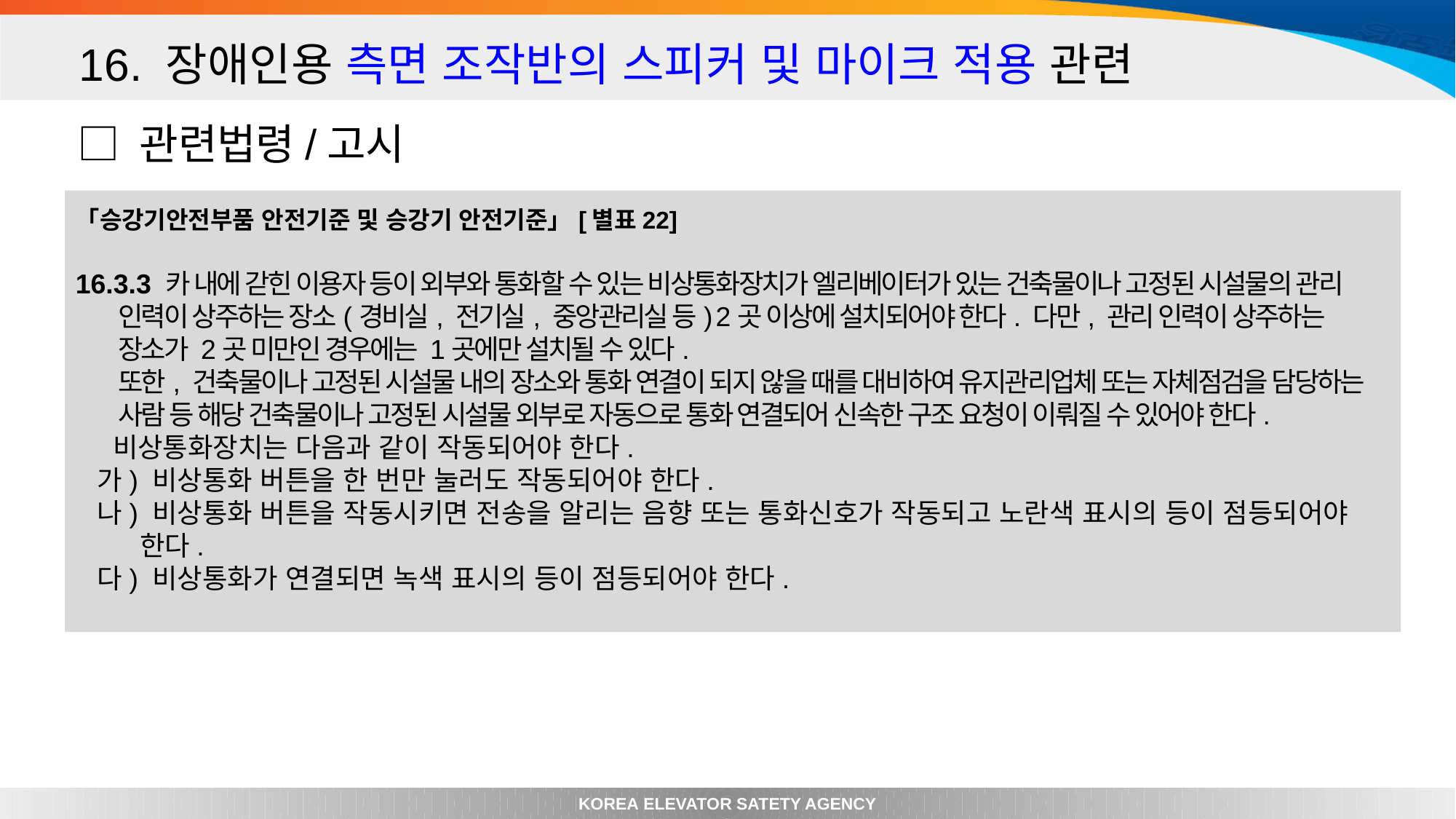

16. 장애인용 측면 조작반의 스피커 및 마이크 적용 관련
□ 관련법령/고시
「승강기안전부품 안전기준 및 승강기 안전기준」[별표22]

16.3.3 카 내에 갇힌 이용자 등이 외부와 통화할 수 있는 비상통화장치가 엘리베이터가 있는 건축물이나 고정된 시설물의 관리 인력이 상주하는 장소(경비실, 전기실, 중앙관리실 등) 2곳 이상에 설치되어야 한다. 다만, 관리 인력이 상주하는 장소가 2곳 미만인 경우에는 1곳에만 설치될 수 있다.
또한, 건축물이나 고정된 시설물 내의 장소와 통화 연결이 되지 않을 때를 대비하여 유지관리업체 또는 자체점검을 담당하는 사람 등 해당 건축물이나 고정된 시설물 외부로 자동으로 통화 연결되어 신속한 구조 요청이 이뤄질 수 있어야 한다.
    비상통화장치는 다음과 같이 작동되어야 한다.
  가) 비상통화 버튼을 한 번만 눌러도 작동되어야 한다.
  나) 비상통화 버튼을 작동시키면 전송을 알리는 음향 또는 통화신호가 작동되고 노란색 표시의 등이 점등되어야 한다.
  다) 비상통화가 연결되면 녹색 표시의 등이 점등되어야 한다.